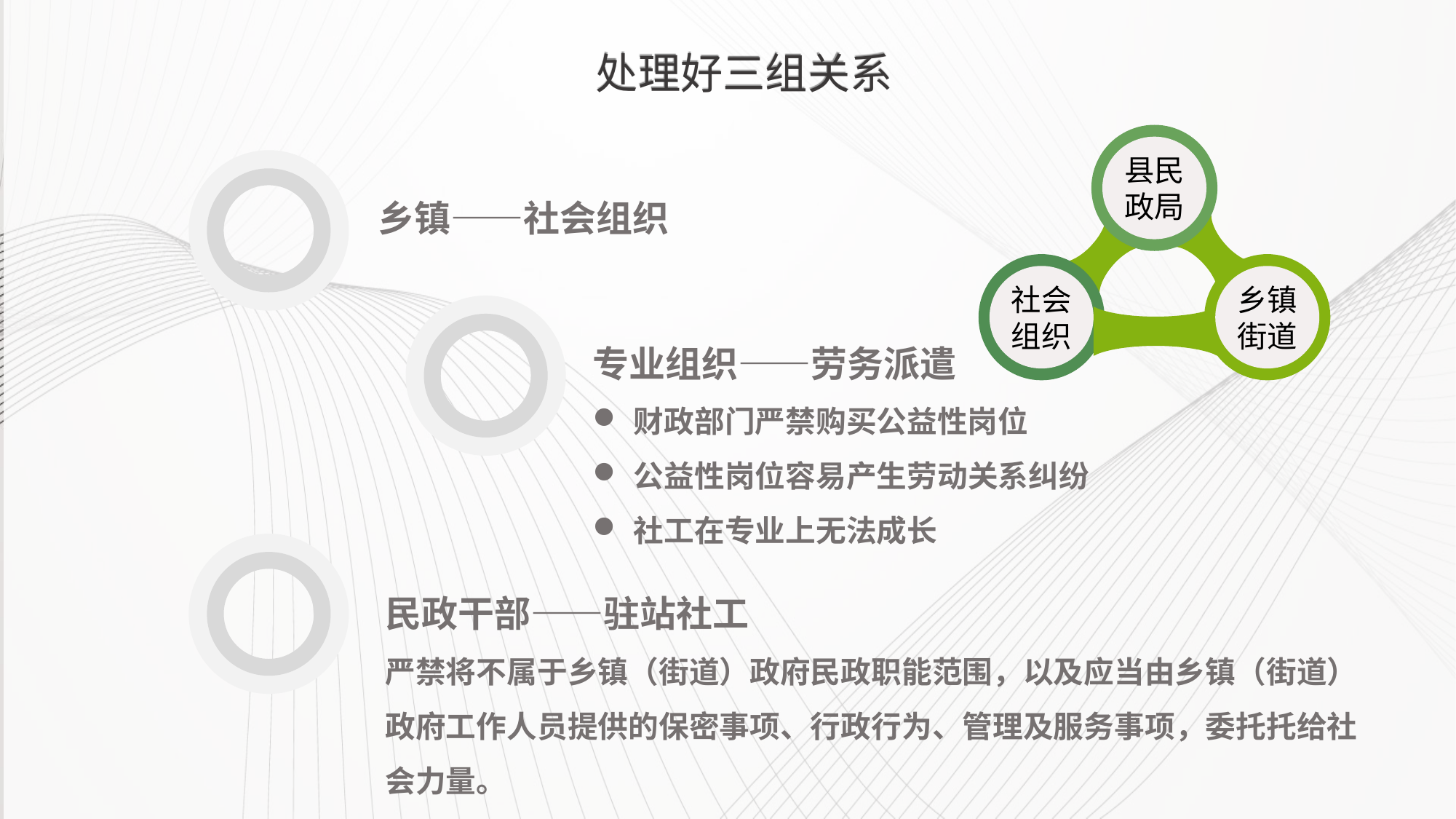

处理好三组关系

县民政局

乡镇——社会组织

社会组织

乡镇街道

专业组织——劳务派遣
财政部门严禁购买公益性岗位
公益性岗位容易产生劳动关系纠纷
社工在专业上无法成长

民政干部——驻站社工
严禁将不属于乡镇（街道）政府民政职能范围，以及应当由乡镇（街道）政府工作人员提供的保密事项、行政行为、管理及服务事项，委托托给社会力量。